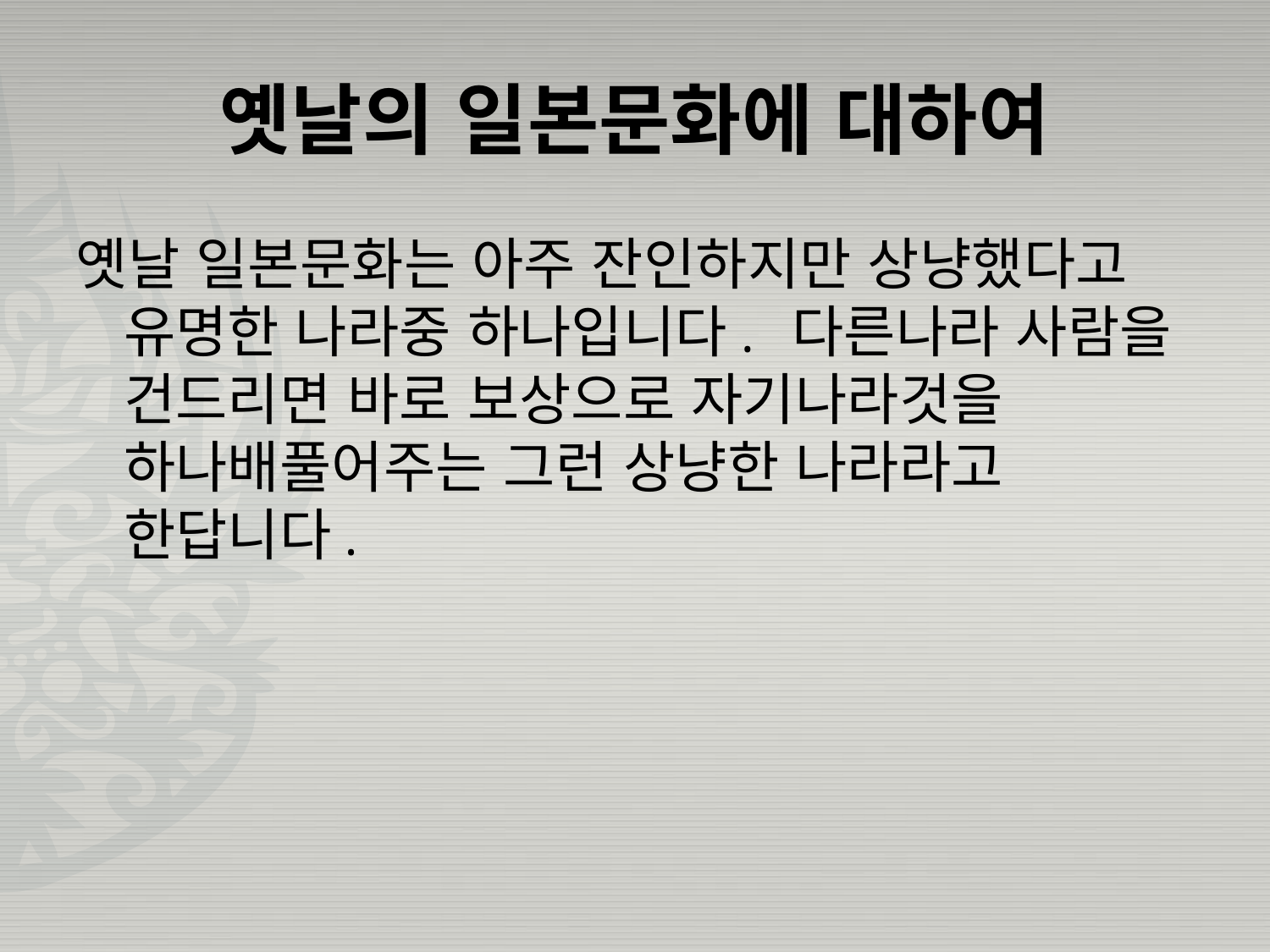

# 옛날의 일본문화에 대하여
옛날 일본문화는 아주 잔인하지만 상냥했다고 유명한 나라중 하나입니다.  다른나라 사람을 건드리면 바로 보상으로 자기나라것을 하나배풀어주는 그런 상냥한 나라라고 한답니다.